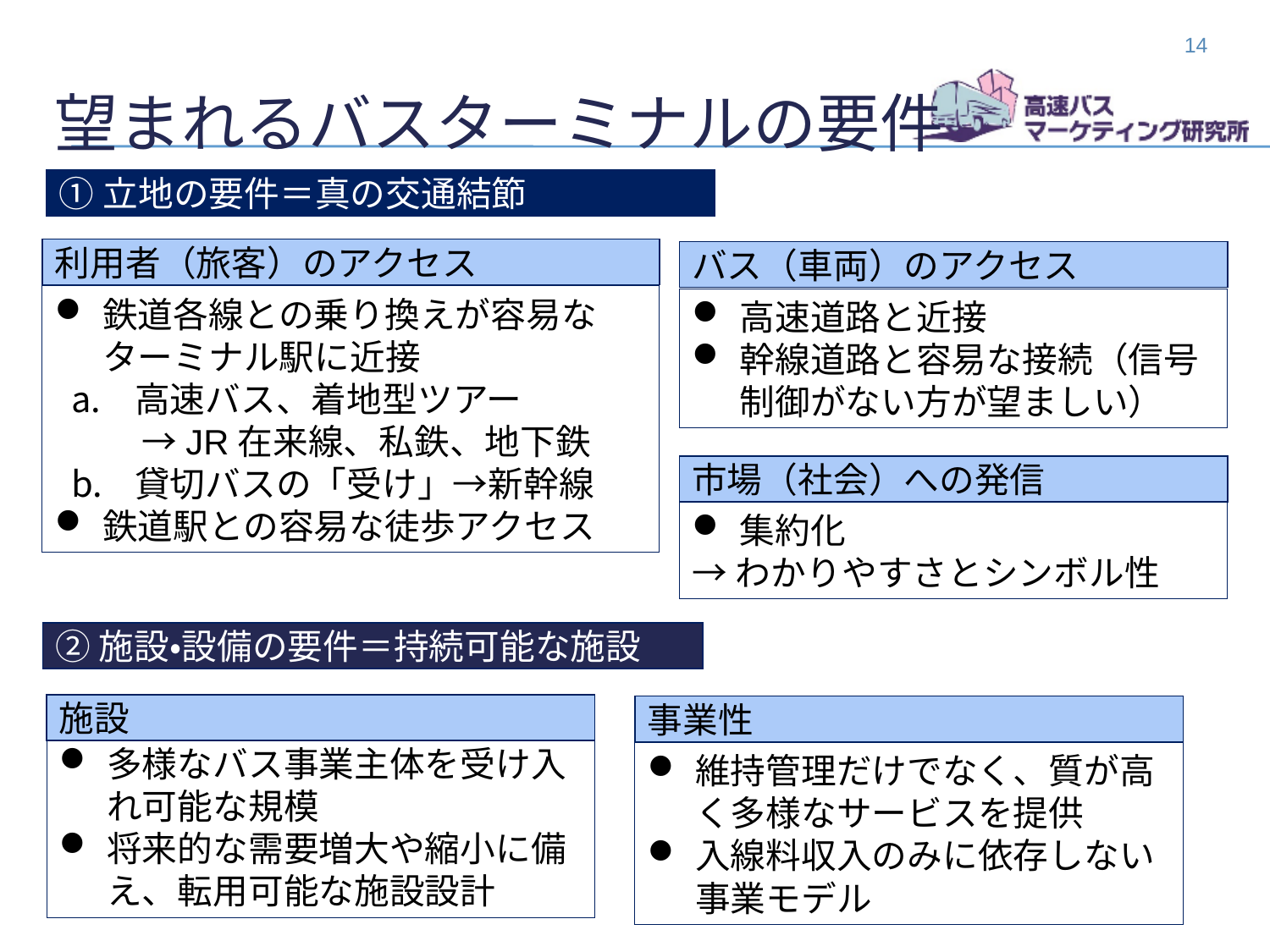

14
# 望まれるバスターミナルの要件
①立地の要件＝真の交通結節
利用者（旅客）のアクセス
バス（車両）のアクセス
鉄道各線との乗り換えが容易なターミナル駅に近接
高速バス、着地型ツアー
　　→JR在来線、私鉄、地下鉄
貸切バスの「受け」→新幹線
鉄道駅との容易な徒歩アクセス
高速道路と近接
幹線道路と容易な接続（信号制御がない方が望ましい）
市場（社会）への発信
集約化
→わかりやすさとシンボル性
②施設・設備の要件＝持続可能な施設
施設
事業性
多様なバス事業主体を受け入れ可能な規模
将来的な需要増大や縮小に備え、転用可能な施設設計
維持管理だけでなく、質が高く多様なサービスを提供
入線料収入のみに依存しない事業モデル